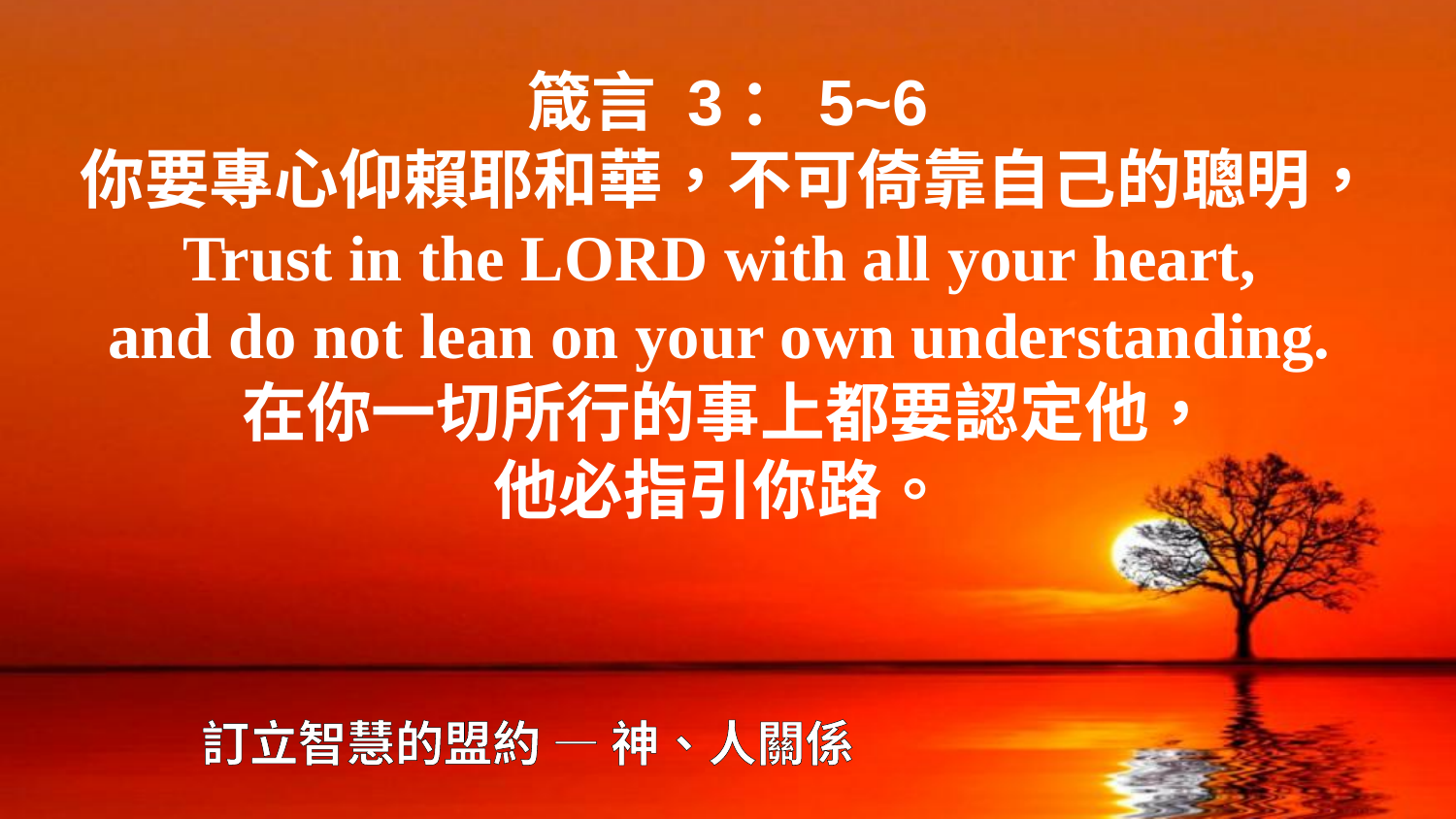

箴言 3：5~6
你要專心仰賴耶和華，不可倚靠自己的聰明，
Trust in the LORD with all your heart,
and do not lean on your own understanding.
在你一切所行的事上都要認定他，
他必指引你路。
# 訂立智慧的盟約 — 神、人關係